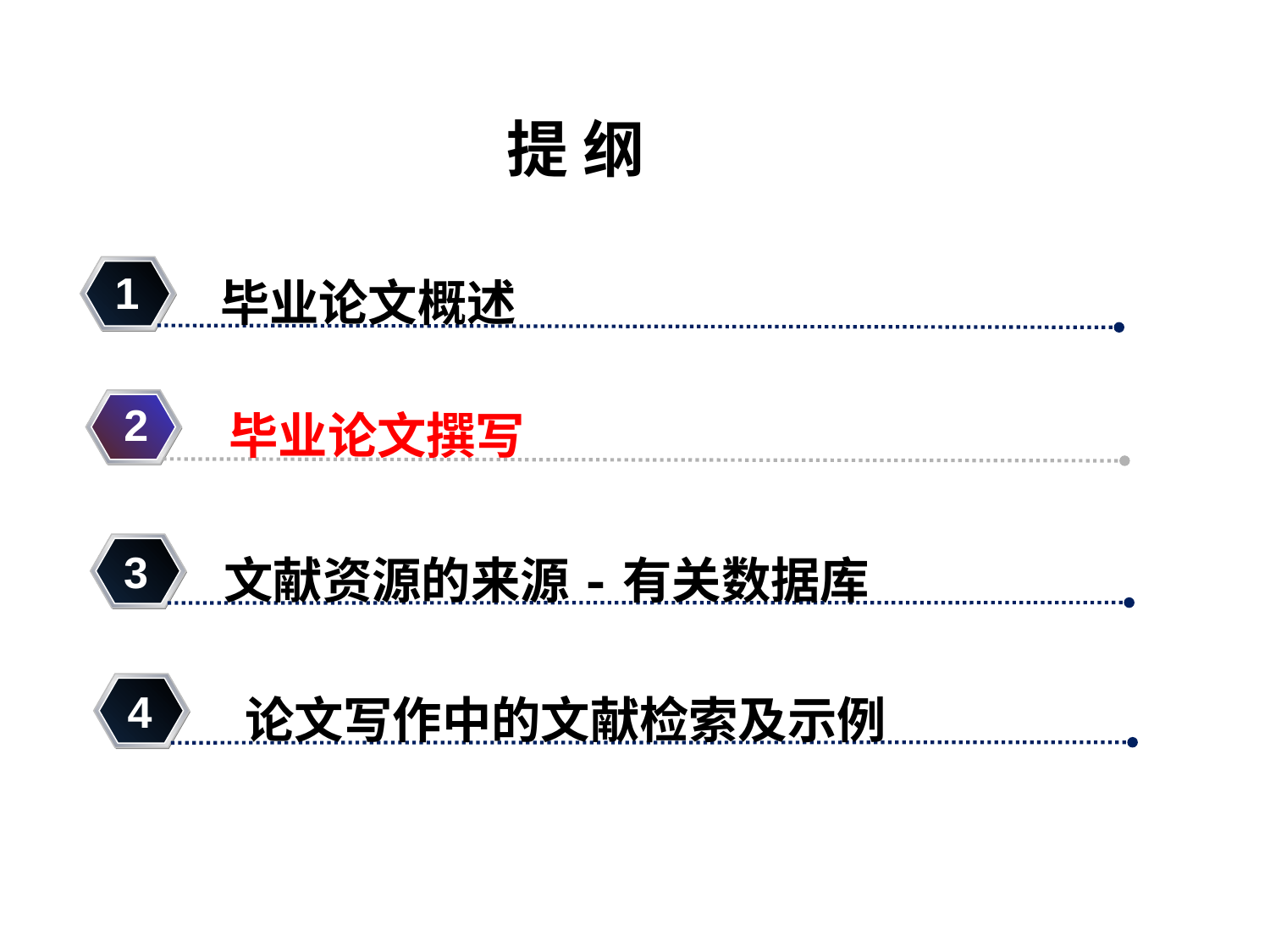

提 纲

1
毕业论文概述

2
毕业论文撰写

3
文献资源的来源-有关数据库

4
论文写作中的文献检索及示例

4